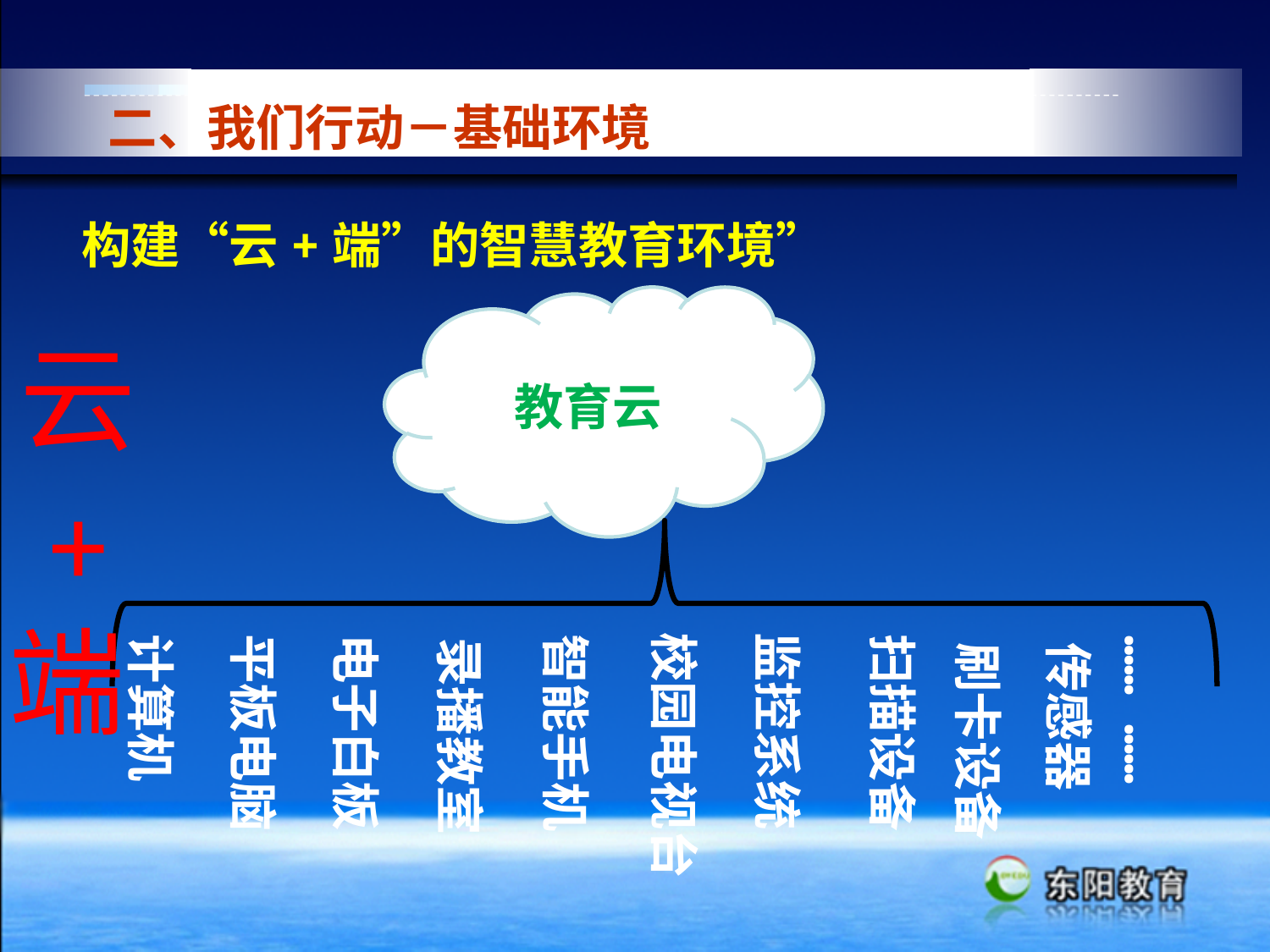

二、我们行动－基础环境

构建“云+端”的智慧教育环境”
教育云
云
+
端
校园电视台
监控系统
智能手机
计算机
平板电脑
电子白板
扫描设备
…… ……
录播教室
刷卡设备
传感器